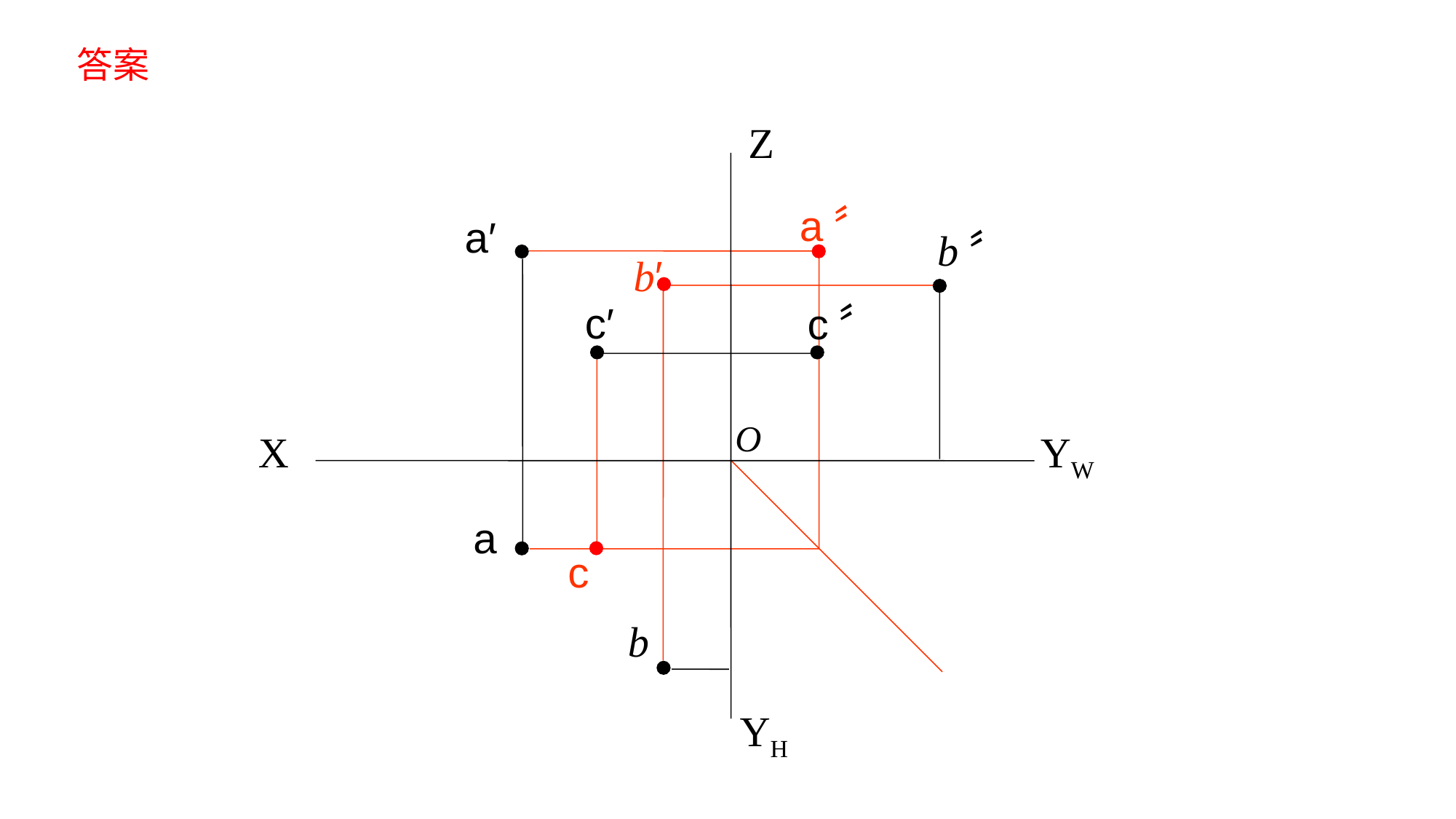

答案
Z

a′
b〞

c′
c〞

X
YW

a

b

YH
O
a〞
b′

c